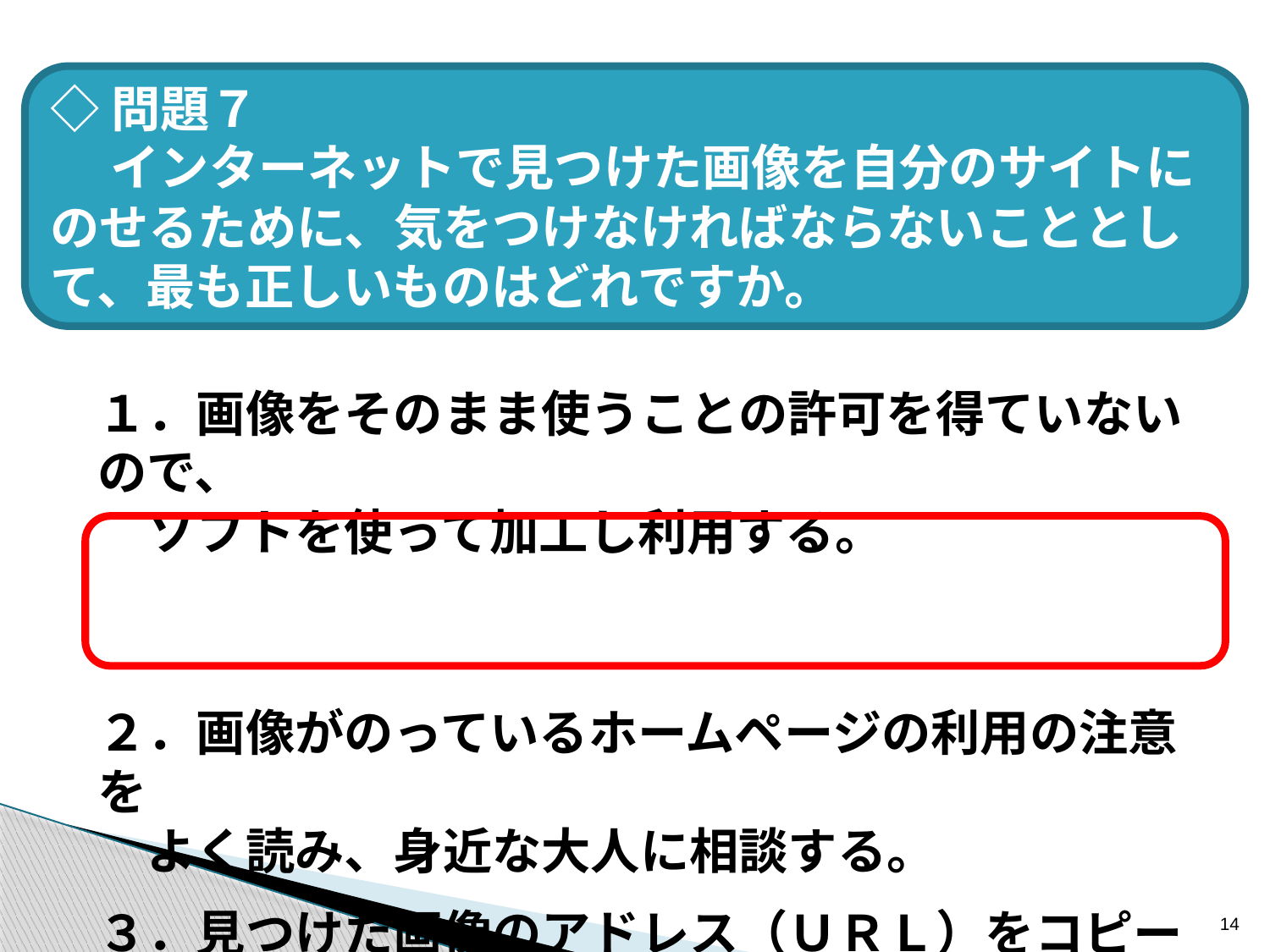

◇問題７
　 インターネットで見つけた画像を自分のサイトにのせるために、気をつけなければならないこととして、最も正しいものはどれですか。
１．画像をそのまま使うことの許可を得ていないので、
　ソフトを使って加工し利用する。

２．画像がのっているホームページの利用の注意を
　よく読み、身近な大人に相談する。

３．見つけた画像のアドレス（ＵＲＬ）をコピーして、自
  分のホームページなどに表示しておいてもかまわ
　ない。

14